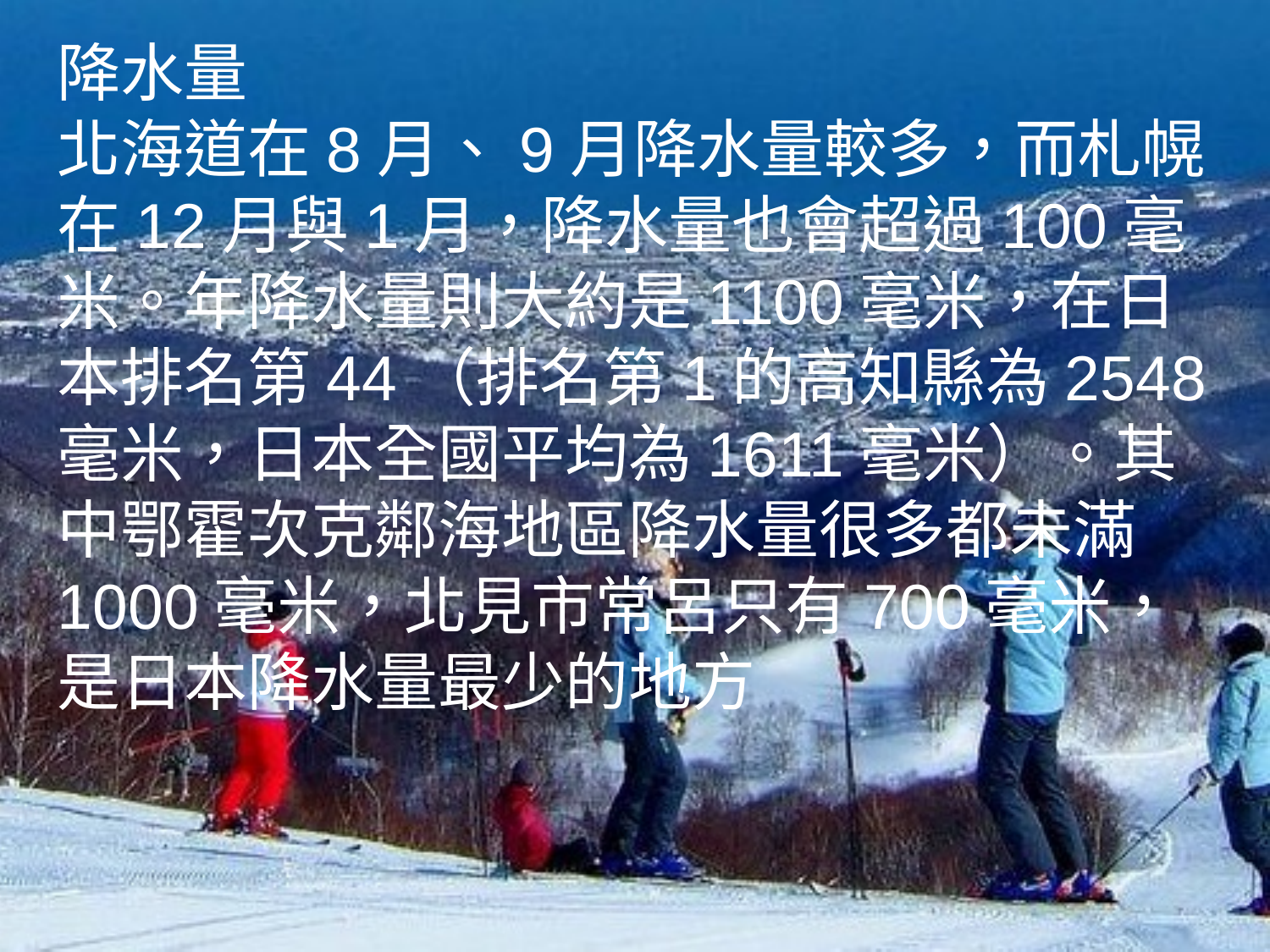

降水量
北海道在8月、9月降水量較多，而札幌在12月與1月，降水量也會超過100毫米。年降水量則大約是1100毫米，在日本排名第44（排名第1的高知縣為2548毫米，日本全國平均為1611毫米）。其中鄂霍次克鄰海地區降水量很多都未滿1000毫米，北見市常呂只有700毫米，是日本降水量最少的地方